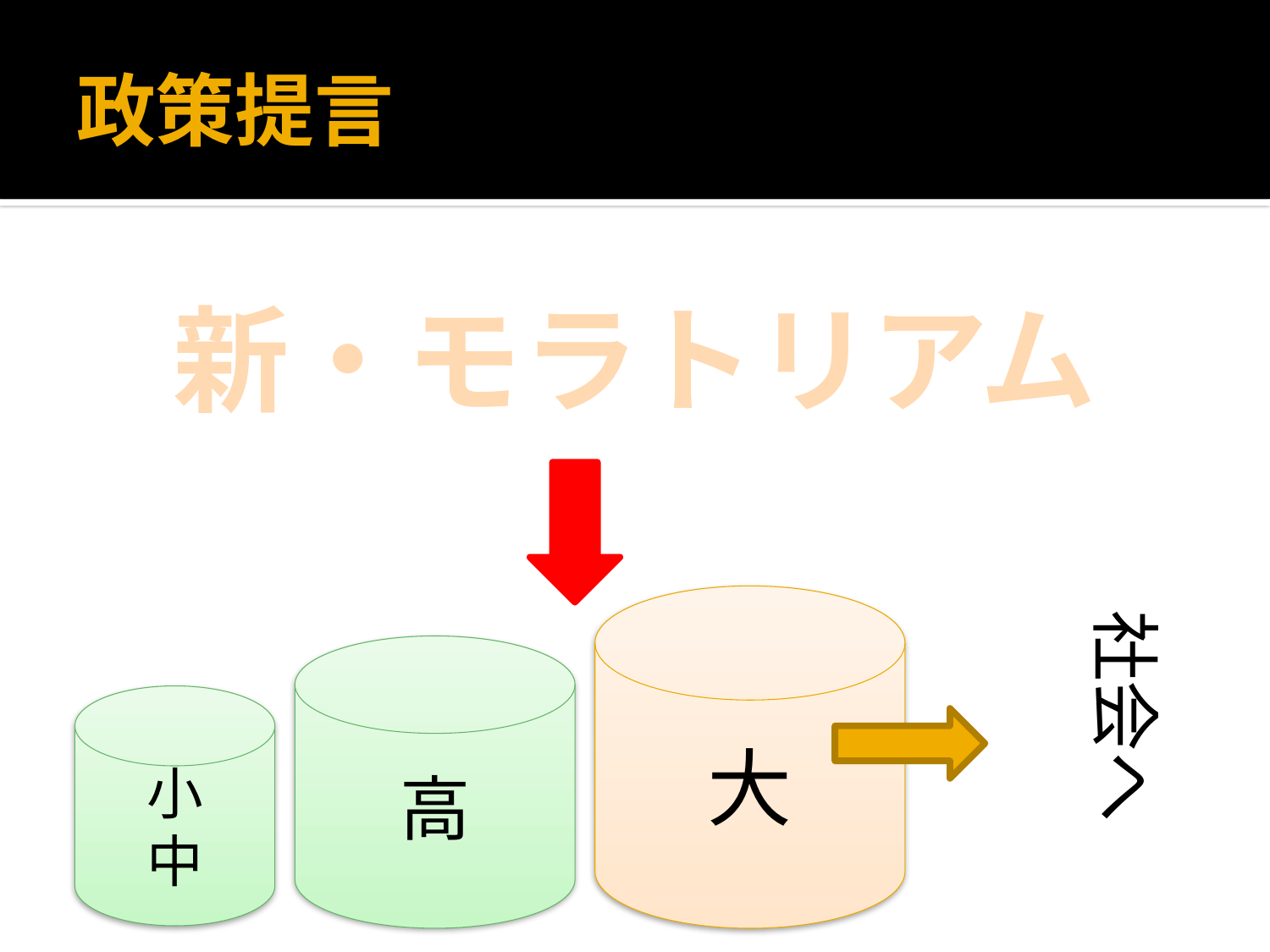

# 政策提言
新・モラトリアム

大
社会へ
高
小
中